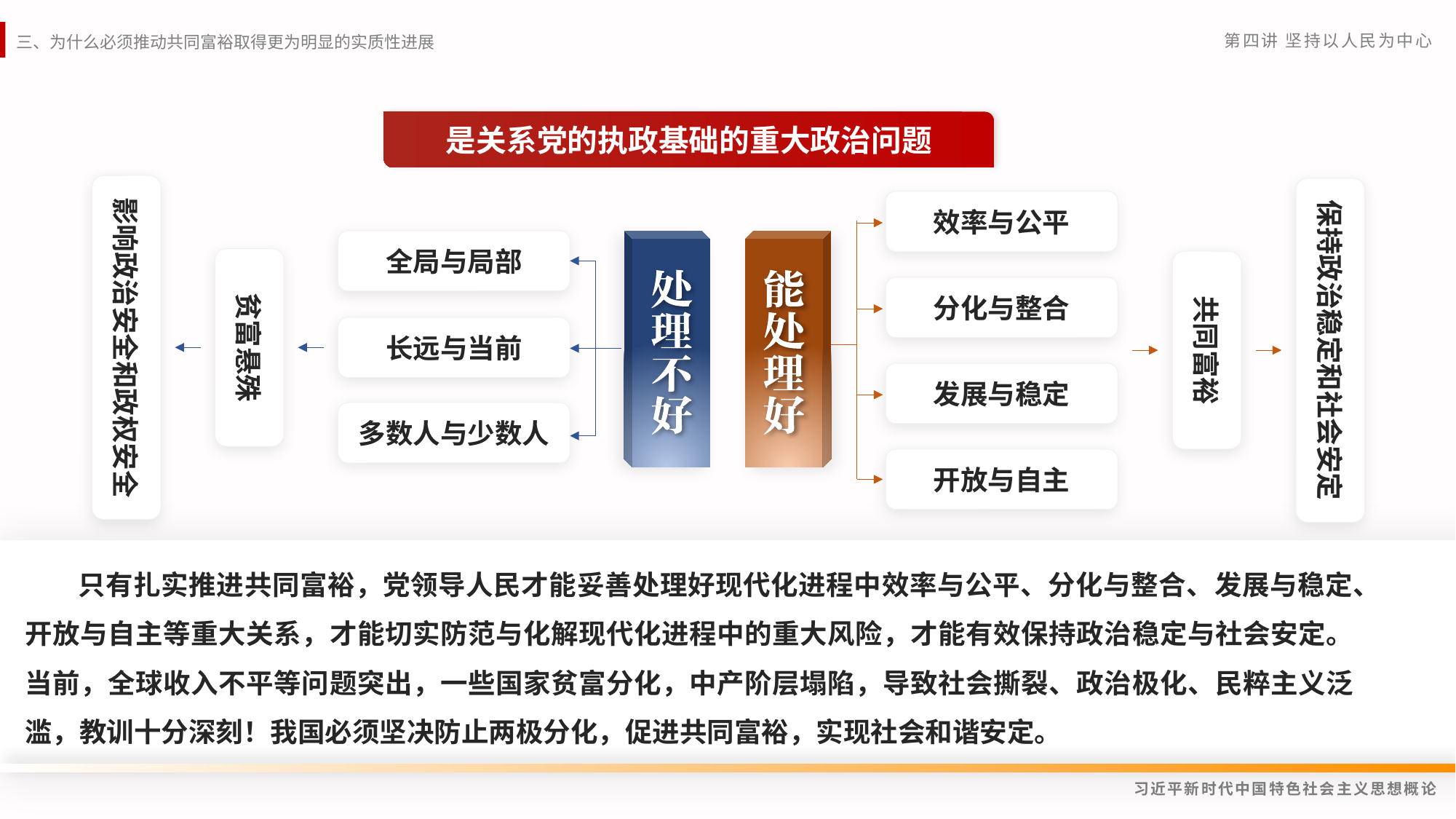

是关系党的执政基础的重大政治问题
影响政治安全和政权安全
全局与局部

贫富悬殊

长远与当前
多数人与少数人
保持政治稳定和社会安定
效率与公平

共同富裕

分化与整合
发展与稳定
开放与自主

       只有扎实推进共同富裕，党领导人民才能妥善处理好现代化进程中效率与公平、分化与整合、发展与稳定、开放与自主等重大关系，才能切实防范与化解现代化进程中的重大风险，才能有效保持政治稳定与社会安定。当前，全球收入不平等问题突出，一些国家贫富分化，中产阶层塌陷，导致社会撕裂、政治极化、民粹主义泛滥，教训十分深刻！我国必须坚决防止两极分化，促进共同富裕，实现社会和谐安定。